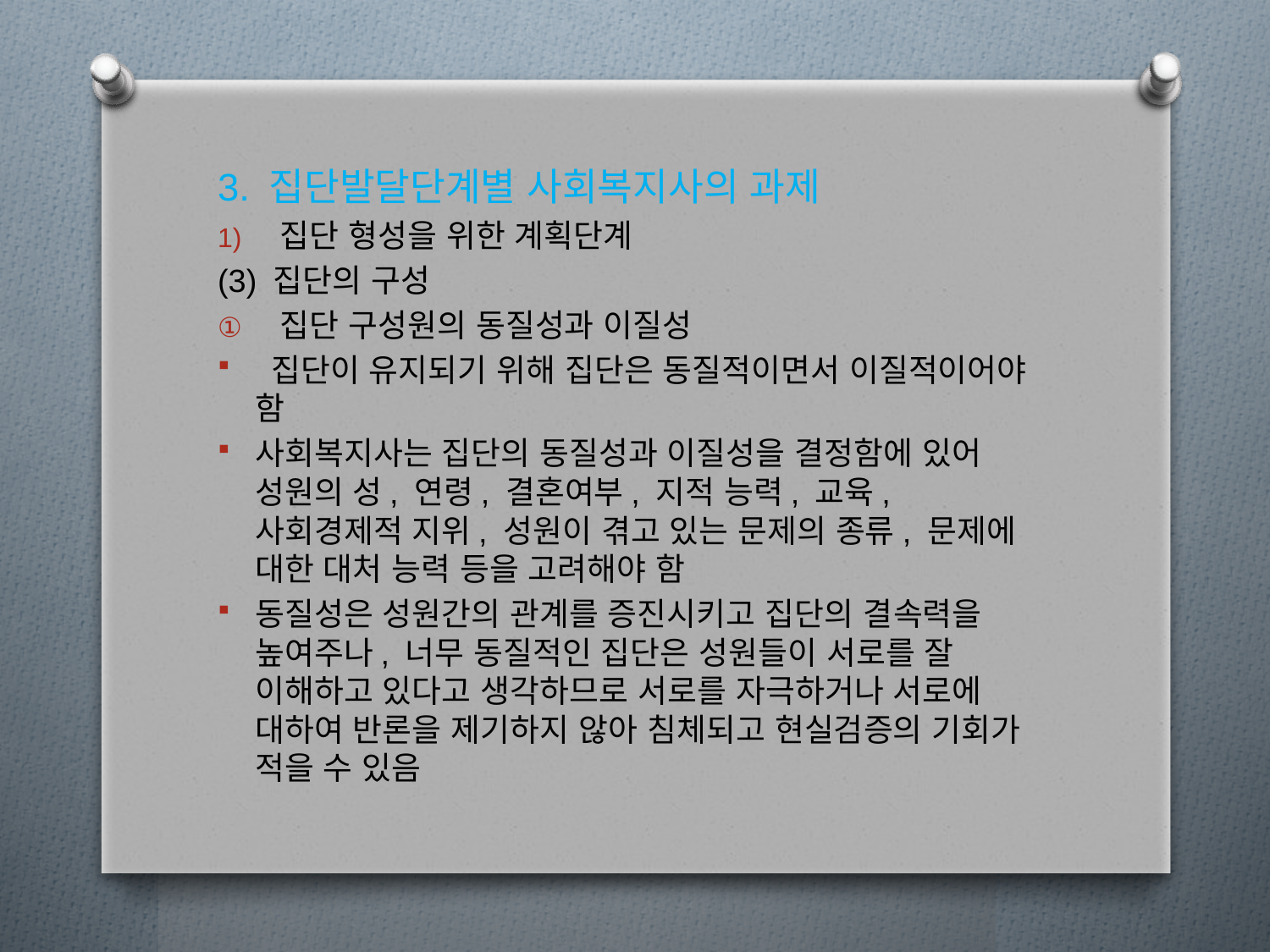

3. 집단발달단계별 사회복지사의 과제
집단 형성을 위한 계획단계
(3) 집단의 구성
집단 구성원의 동질성과 이질성
 집단이 유지되기 위해 집단은 동질적이면서 이질적이어야 함
사회복지사는 집단의 동질성과 이질성을 결정함에 있어 성원의 성, 연령, 결혼여부, 지적 능력, 교육, 사회경제적 지위, 성원이 겪고 있는 문제의 종류, 문제에 대한 대처 능력 등을 고려해야 함
동질성은 성원간의 관계를 증진시키고 집단의 결속력을 높여주나, 너무 동질적인 집단은 성원들이 서로를 잘 이해하고 있다고 생각하므로 서로를 자극하거나 서로에 대하여 반론을 제기하지 않아 침체되고 현실검증의 기회가 적을 수 있음